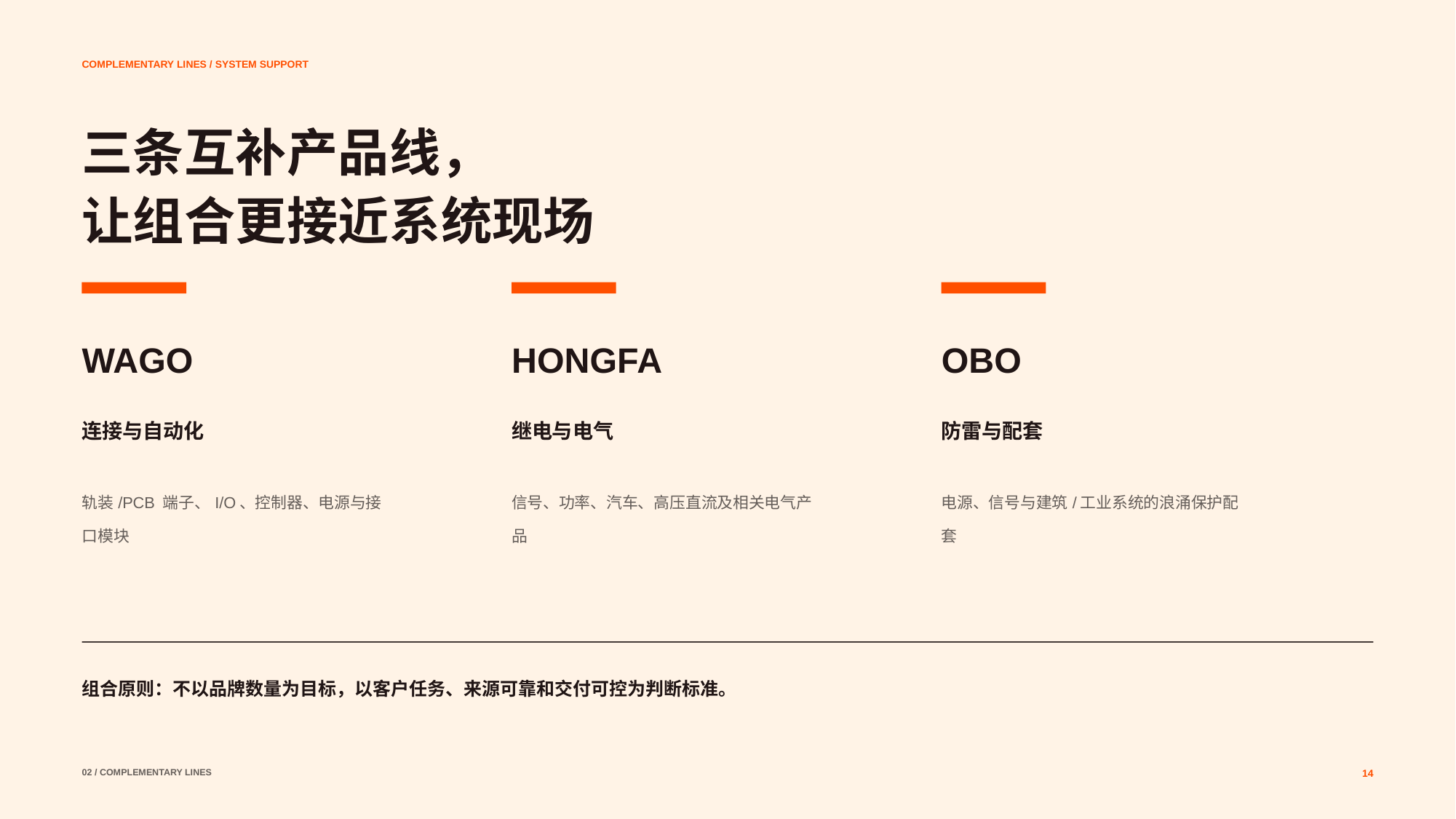

COMPLEMENTARY LINES / SYSTEM SUPPORT
三条互补产品线，
让组合更接近系统现场

WAGO
HONGFA
OBO
连接与自动化
继电与电气
防雷与配套
轨装/PCB 端子、I/O、控制器、电源与接口模块
信号、功率、汽车、高压直流及相关电气产品
电源、信号与建筑/工业系统的浪涌保护配套

组合原则：不以品牌数量为目标，以客户任务、来源可靠和交付可控为判断标准。
02 / COMPLEMENTARY LINES
14